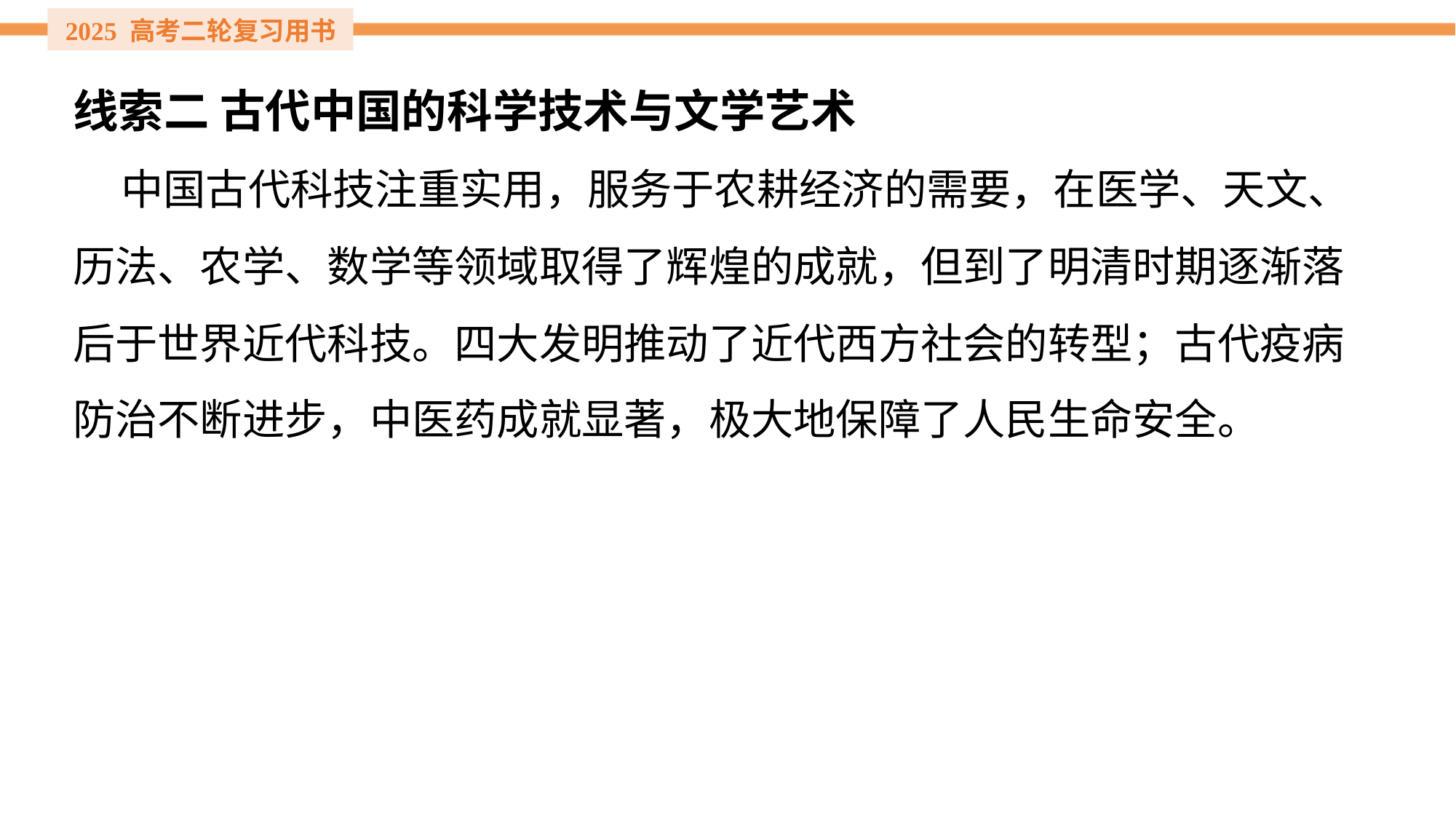

线索二 古代中国的科学技术与文学艺术
    中国古代科技注重实用，服务于农耕经济的需要，在医学、天文、
历法、农学、数学等领域取得了辉煌的成就，但到了明清时期逐渐落
后于世界近代科技。四大发明推动了近代西方社会的转型；古代疫病
防治不断进步，中医药成就显著，极大地保障了人民生命安全。